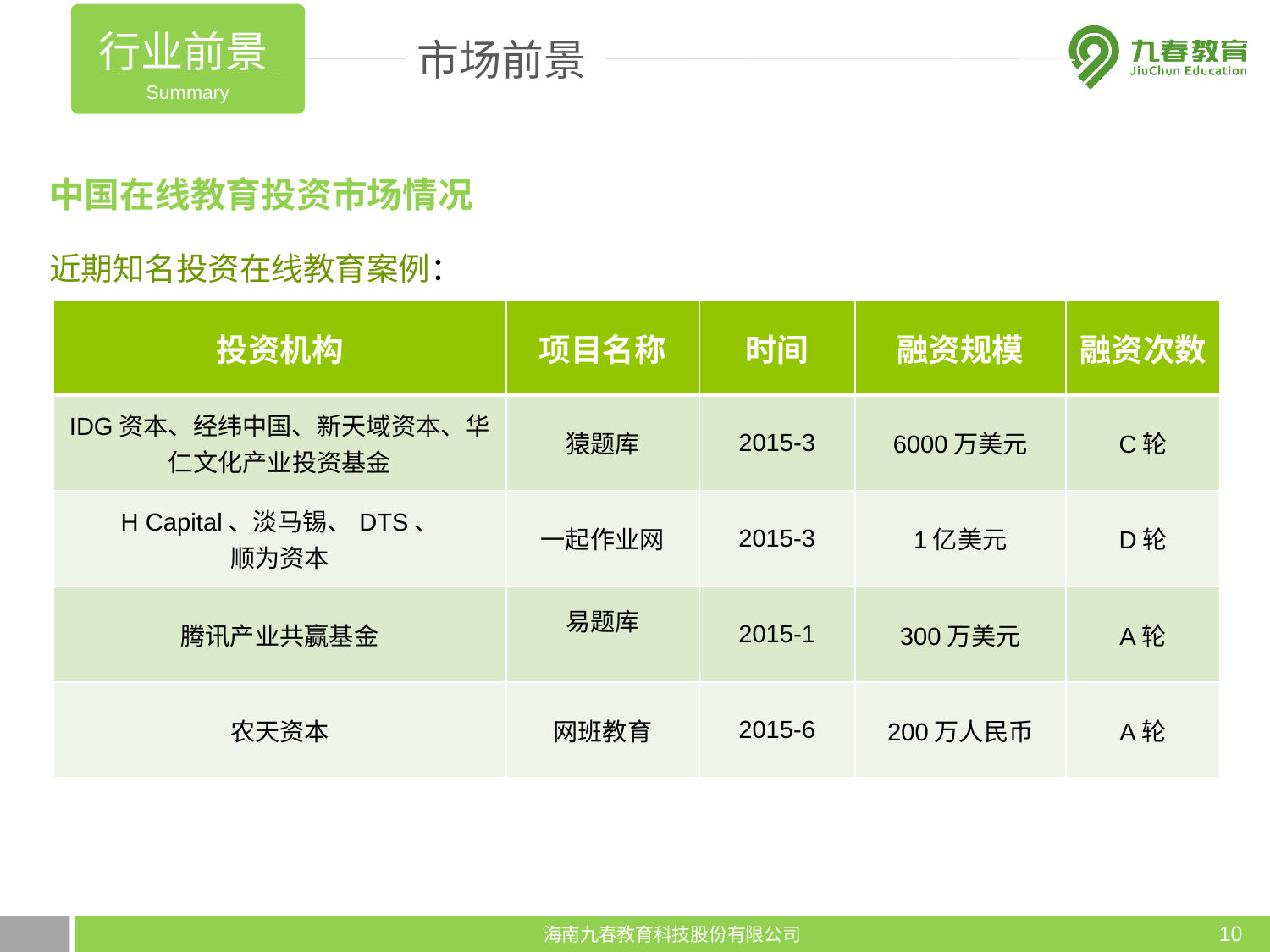

行业前景Summary
市场前景
中国在线教育投资市场情况
近期知名投资在线教育案例：
| 投资机构 | 项目名称 | 时间 | 融资规模 | 融资次数 |
| --- | --- | --- | --- | --- |
| IDG资本、经纬中国、新天域资本、华仁文化产业投资基金 | 猿题库 | 2015-3 | 6000万美元 | C轮 |
| H Capital、淡马锡、DTS、 顺为资本 | 一起作业网 | 2015-3 | 1亿美元 | D轮 |
| 腾讯产业共赢基金 | 易题库 | 2015-1 | 300万美元 | A轮 |
| 农天资本 | 网班教育 | 2015-6 | 200万人民币 | A轮 |